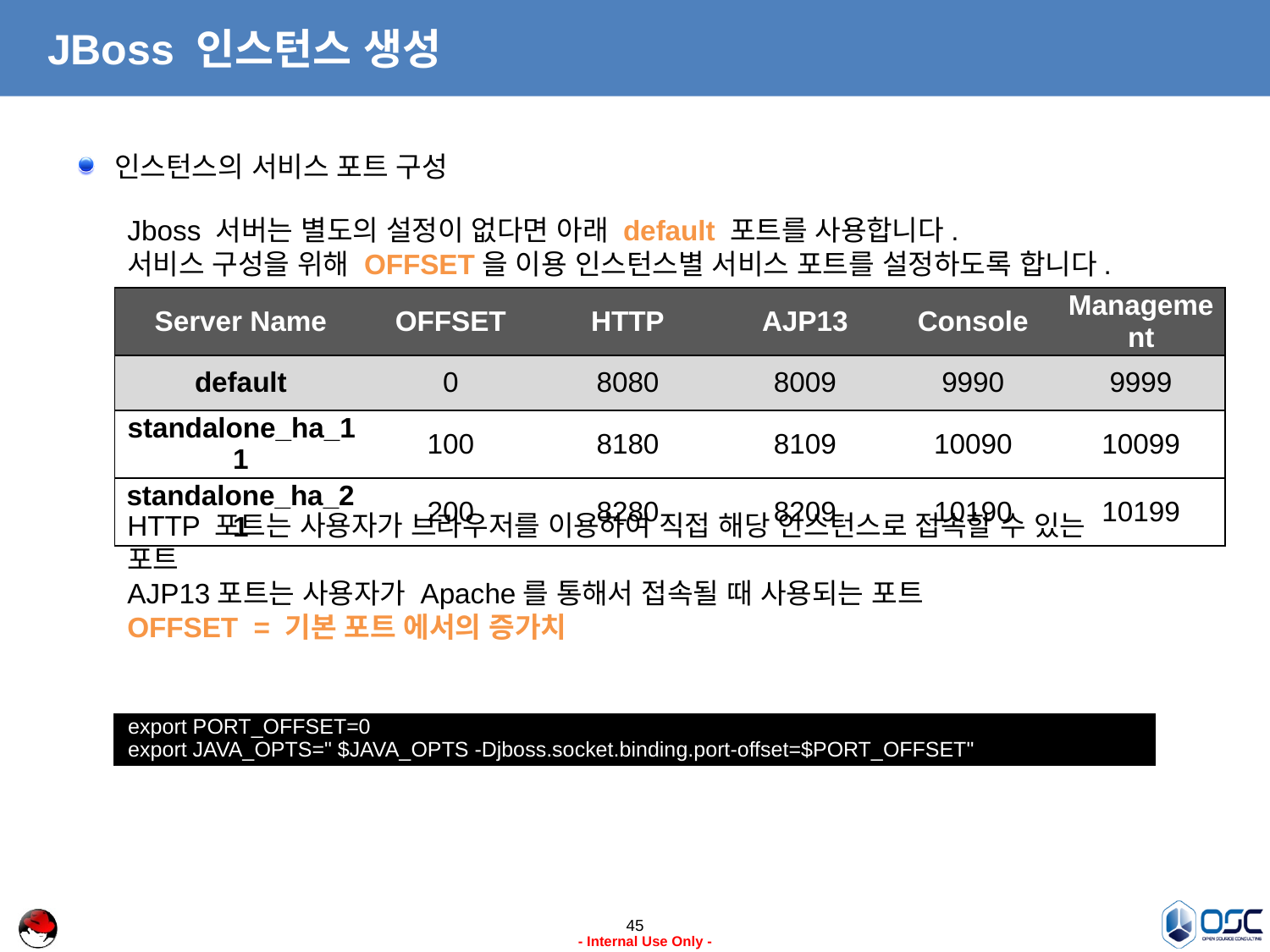

# JBoss 인스턴스 생성
인스턴스의 서비스 포트 구성
Jboss 서버는 별도의 설정이 없다면 아래 default 포트를 사용합니다.
서비스 구성을 위해 OFFSET을 이용 인스턴스별 서비스 포트를 설정하도록 합니다.

HTTP 포트는 사용자가 브라우저를 이용하여 직접 해당 인스턴스로 접속할 수 있는 포트
AJP13포트는 사용자가 Apache를 통해서 접속될 때 사용되는 포트
OFFSET  = 기본 포트 에서의 증가치

env.sh 파일에서 아래 부분을 설정하면 포트가 변경됩니다.

| Server Name | OFFSET | HTTP | AJP13 | Console | Management |
| --- | --- | --- | --- | --- | --- |
| default | 0 | 8080 | 8009 | 9990 | 9999 |
| standalone\_ha\_11 | 100 | 8180 | 8109 | 10090 | 10099 |
| standalone\_ha\_21 | 200 | 8280 | 8209 | 10190 | 10199 |
| export PORT\_OFFSET=0 export JAVA\_OPTS=" $JAVA\_OPTS -Djboss.socket.binding.port-offset=$PORT\_OFFSET" |
| --- |